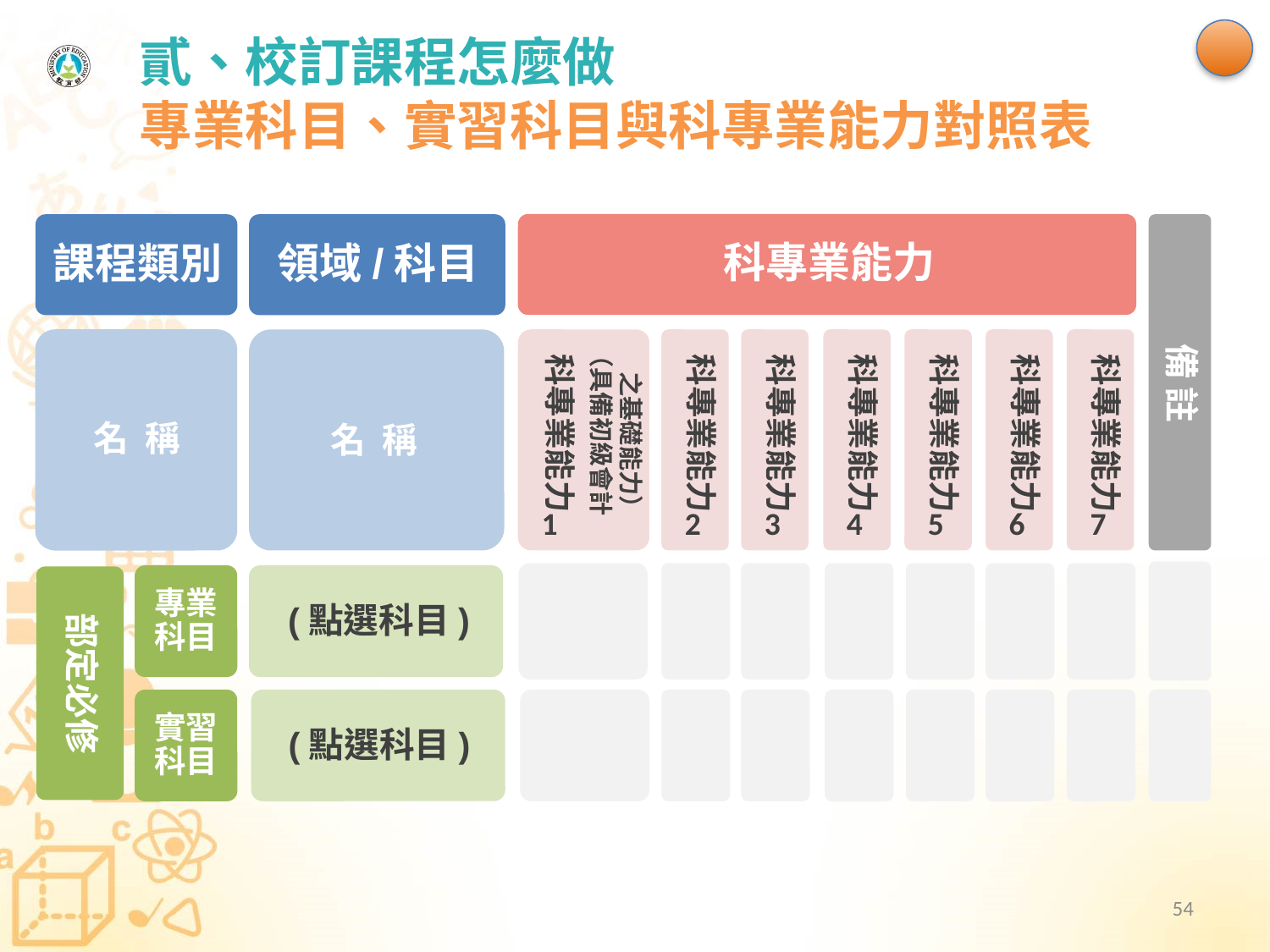

貳、校訂課程怎麼做
專業科目、實習科目與科專業能力對照表

科專業能力

課程類別

領域/科目

備 註

名  稱

名  稱

科專業能力
1

科專業能力
2

科專業能力
3

科專業能力
4

科專業能力
5

科專業能力
6

科專業能力
7
    之基礎能力）
（具備初級會計

專業科目

(點選科目)

部定必修

實習科目

(點選科目)
54